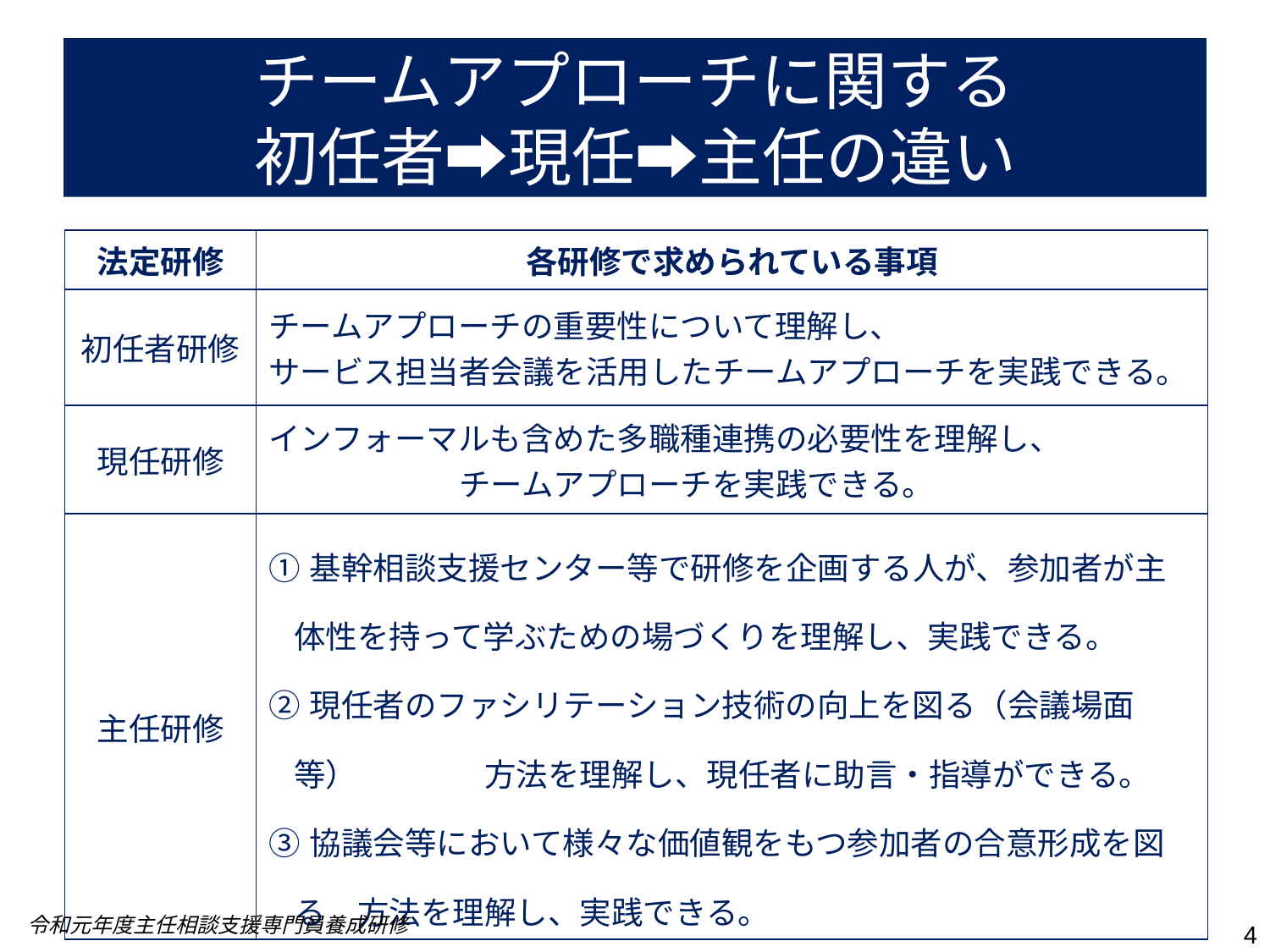

# チームアプローチに関する 初任者➡現任➡主任の違い
| 法定研修 | 各研修で求められている事項 |
| --- | --- |
| 初任者研修 | チームアプローチの重要性について理解し、 サービス担当者会議を活用したチームアプローチを実践できる。 |
| 現任研修 | インフォーマルも含めた多職種連携の必要性を理解し、　　　　　　　　　　チームアプローチを実践できる。 |
| 主任研修 | ①基幹相談支援センター等で研修を企画する人が、参加者が主体性を持って学ぶための場づくりを理解し、実践できる。 ②現任者のファシリテーション技術の向上を図る（会議場面等）　　　　方法を理解し、現任者に助言・指導ができる。 ③協議会等において様々な価値観をもつ参加者の合意形成を図る　方法を理解し、実践できる。 |
令和元年度主任相談支援専門員養成研修
4